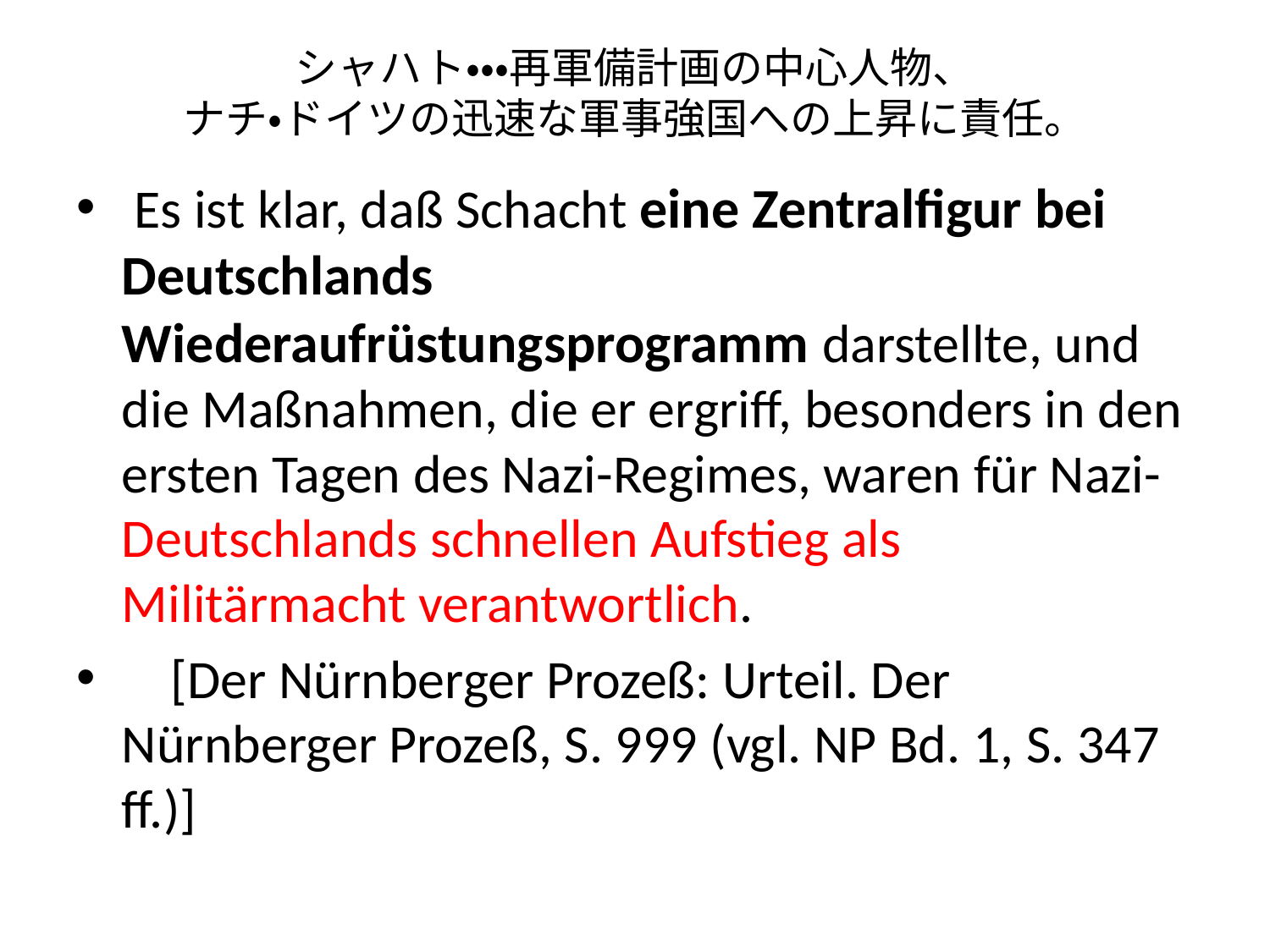

# シャハト・・・再軍備計画の中心人物、 ナチ・ドイツの迅速な軍事強国への上昇に責任。
 Es ist klar, daß Schacht eine Zentralfigur bei Deutschlands　 Wiederaufrüstungsprogramm darstellte, und die Maßnahmen, die er ergriff, besonders in den ersten Tagen des Nazi-Regimes, waren für Nazi- Deutschlands schnellen Aufstieg als Militärmacht verantwortlich.
    [Der Nürnberger Prozeß: Urteil. Der Nürnberger Prozeß, S. 999 (vgl. NP Bd. 1, S. 347 ff.)]